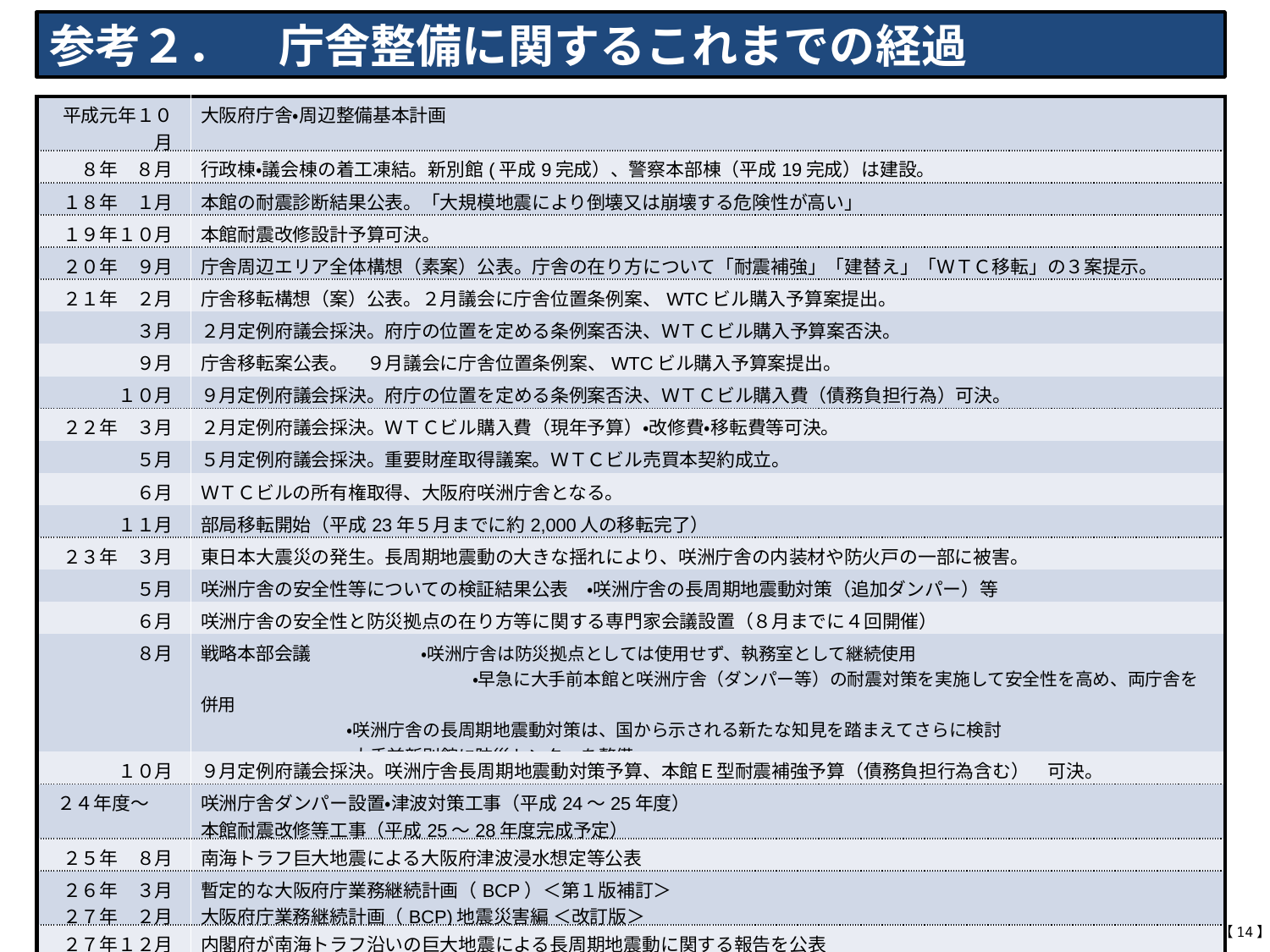

参考２．　庁舎整備に関するこれまでの経過
| 平成元年１０月 | 大阪府庁舎・周辺整備基本計画 |
| --- | --- |
| ８年　８月 | 行政棟・議会棟の着工凍結。新別館(平成9完成）、警察本部棟（平成19完成）は建設。 |
| １８年　１月 | 本館の耐震診断結果公表。「大規模地震により倒壊又は崩壊する危険性が高い」 |
| １９年１０月 | 本館耐震改修設計予算可決。 |
| ２０年　９月 | 庁舎周辺エリア全体構想（素案）公表。庁舎の在り方について「耐震補強」「建替え」「ＷＴＣ移転」の３案提示。 |
| ２１年　２月 | 庁舎移転構想（案）公表。２月議会に庁舎位置条例案、WTCビル購入予算案提出。 |
| ３月 | ２月定例府議会採決。府庁の位置を定める条例案否決、ＷＴＣビル購入予算案否決。 |
| ９月 | 庁舎移転案公表。　９月議会に庁舎位置条例案、WTCビル購入予算案提出。 |
| １０月 | ９月定例府議会採決。府庁の位置を定める条例案否決、ＷＴＣビル購入費（債務負担行為）可決。 |
| ２２年　３月 | ２月定例府議会採決。ＷＴＣビル購入費（現年予算）・改修費・移転費等可決。 |
| ５月 | ５月定例府議会採決。重要財産取得議案。ＷＴＣビル売買本契約成立。 |
| ６月 | ＷＴＣビルの所有権取得、大阪府咲洲庁舎となる。 |
| １１月 | 部局移転開始（平成23年５月までに約2,000人の移転完了） |
| ２３年　３月 | 東日本大震災の発生。長周期地震動の大きな揺れにより、咲洲庁舎の内装材や防火戸の一部に被害。 |
| ５月 | 咲洲庁舎の安全性等についての検証結果公表　・咲洲庁舎の長周期地震動対策（追加ダンパー）等 |
| ６月 | 咲洲庁舎の安全性と防災拠点の在り方等に関する専門家会議設置（８月までに４回開催） |
| ８月 | 戦略本部会議　　　　　　・咲洲庁舎は防災拠点としては使用せず、執務室として継続使用 　　　　　　　　　　　　　　　 ・早急に大手前本館と咲洲庁舎（ダンパー等）の耐震対策を実施して安全性を高め、両庁舎を併用 ・咲洲庁舎の長周期地震動対策は、国から示される新たな知見を踏まえてさらに検討 ・大手前新別館に防災センターを整備 |
| １０月 | ９月定例府議会採決。咲洲庁舎長周期地震動対策予算、本館Ｅ型耐震補強予算（債務負担行為含む）　可決。 |
| ２４年度～ | 咲洲庁舎ダンパー設置・津波対策工事（平成24～25年度）　 本館耐震改修等工事（平成25～28年度完成予定） |
| ２５年　８月 | 南海トラフ巨大地震による大阪府津波浸水想定等公表 |
| ２６年　３月 ２７年　２月 | 暫定的な大阪府庁業務継続計画（BCP）＜第１版補訂＞　　　 大阪府庁業務継続計画（BCP)地震災害編 ＜改訂版＞ |
| ２７年１２月 ２８年 ２月 | 内閣府が南海トラフ沿いの巨大地震による長周期地震動に関する報告を公表　 咲洲庁舎の長周期地震動対策に関する専門家ミーティングがスタート（８月までに4回開催） |
【14】